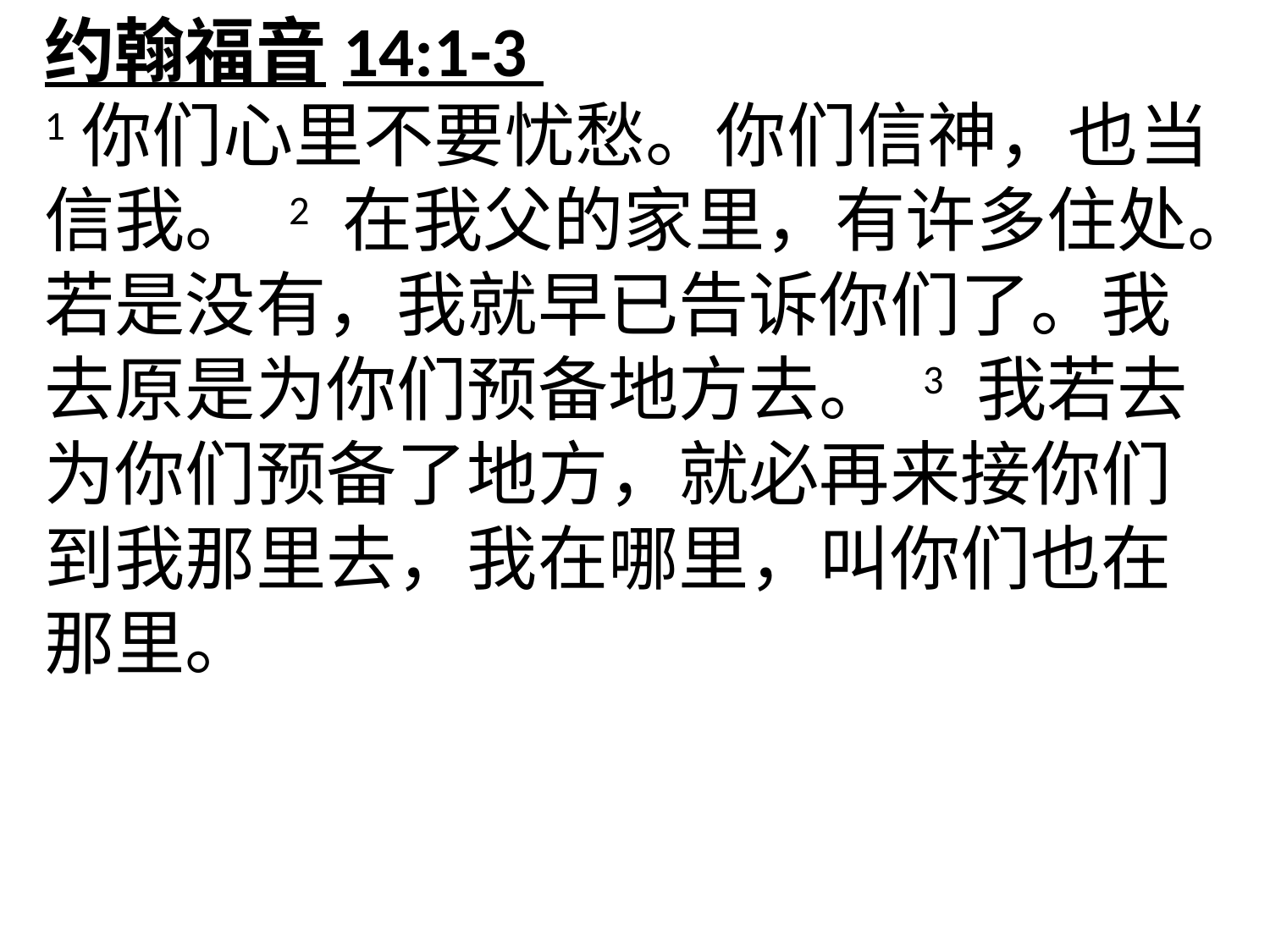

约翰福音14:1-3
1你们心里不要忧愁。你们信神，也当信我。 2 在我父的家里，有许多住处。若是没有，我就早已告诉你们了。我去原是为你们预备地方去。 3 我若去为你们预备了地方，就必再来接你们到我那里去，我在哪里，叫你们也在那里。